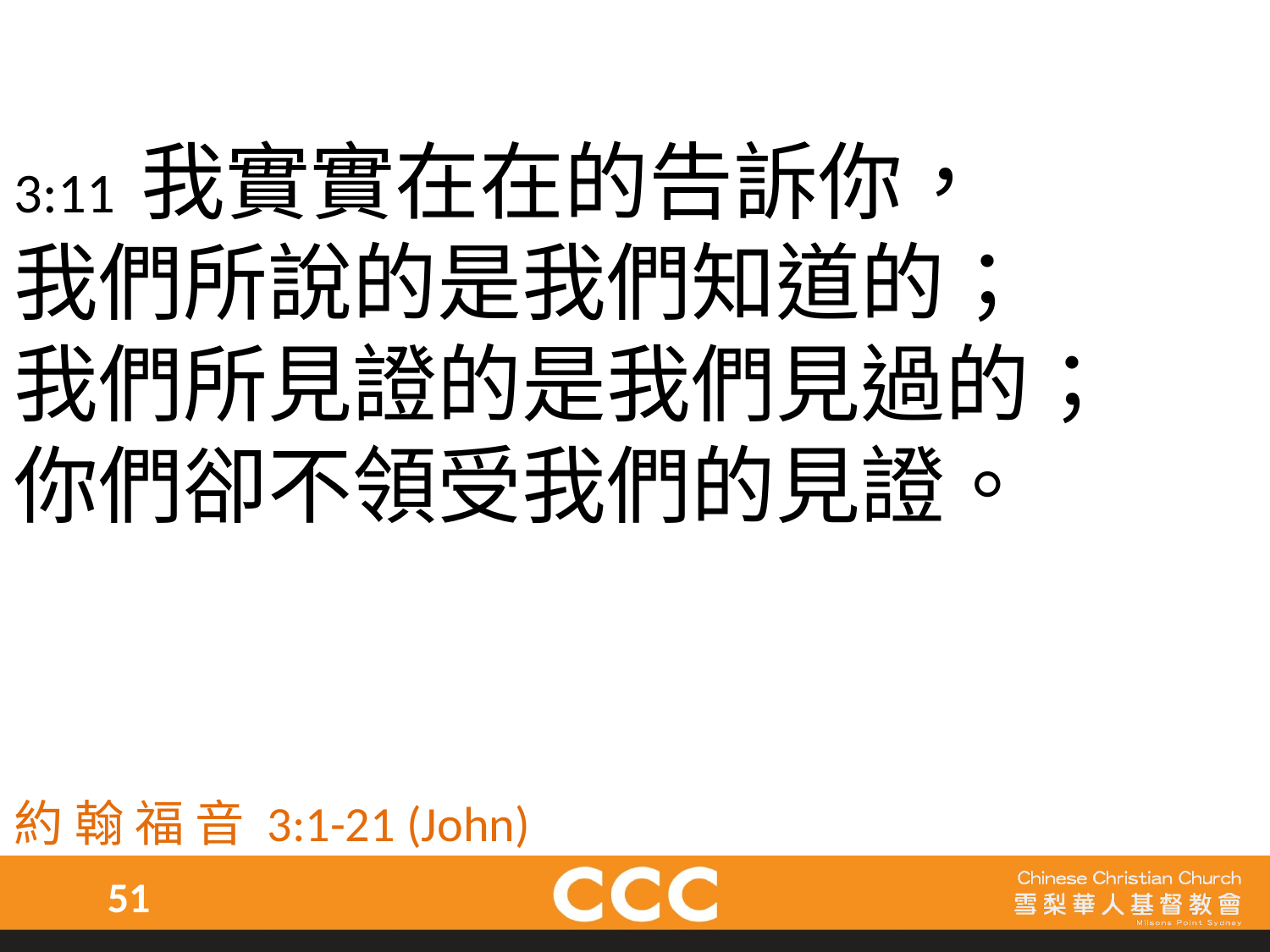

3:11 我實實在在的告訴你，
我們所說的是我們知道的；
我們所見證的是我們見過的；
你們卻不領受我們的見證。
約 翰 福 音 3:1-21 (John)
51